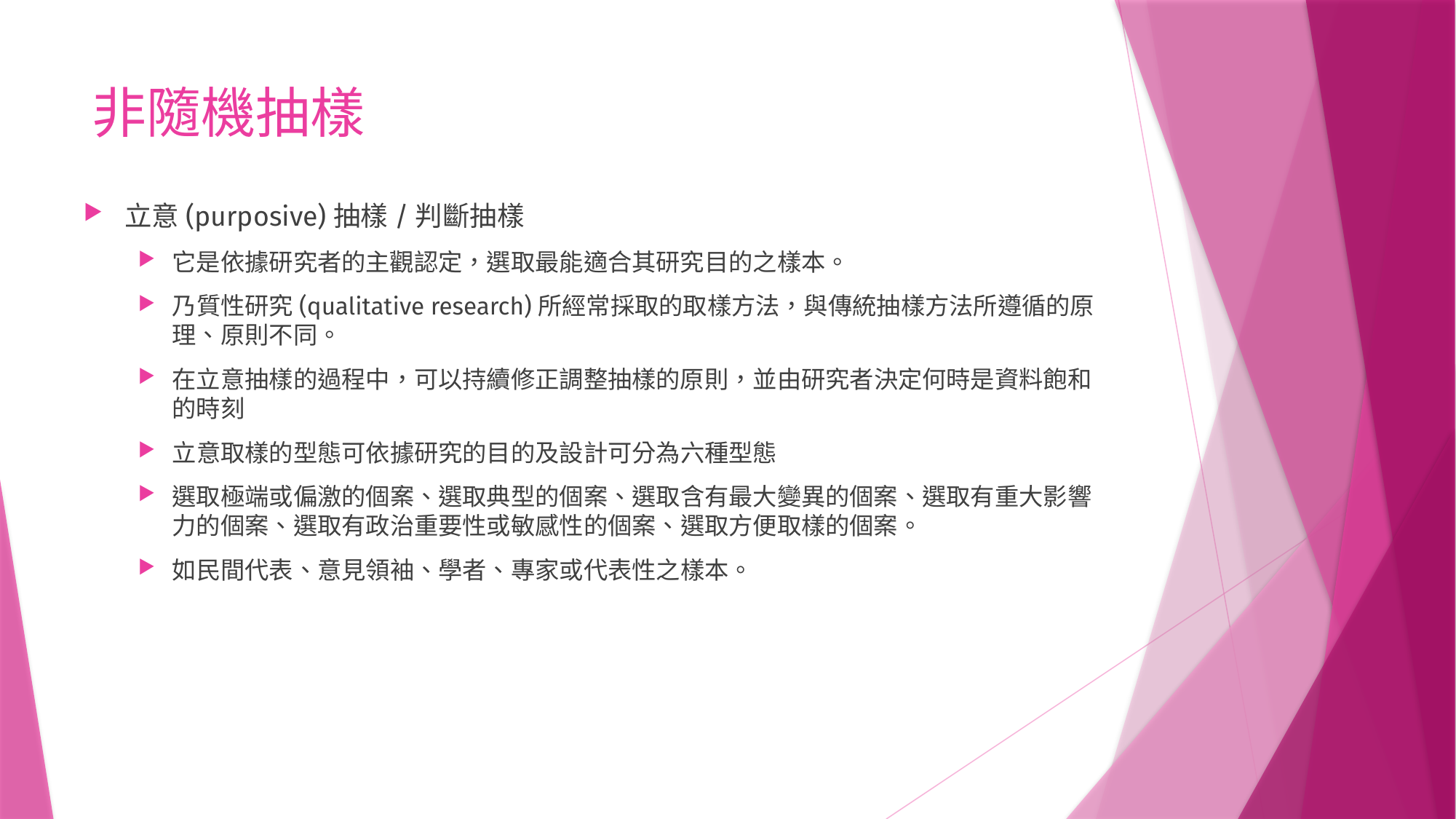

# 非隨機抽樣
立意(purposive)抽樣/判斷抽樣
它是依據研究者的主觀認定，選取最能適合其研究目的之樣本。
乃質性研究(qualitative research)所經常採取的取樣方法，與傳統抽樣方法所遵循的原理、原則不同。
在立意抽樣的過程中，可以持續修正調整抽樣的原則，並由研究者決定何時是資料飽和的時刻
立意取樣的型態可依據研究的目的及設計可分為六種型態
選取極端或偏激的個案、選取典型的個案、選取含有最大變異的個案、選取有重大影響力的個案、選取有政治重要性或敏感性的個案、選取方便取樣的個案。
如民間代表、意見領袖、學者、專家或代表性之樣本。